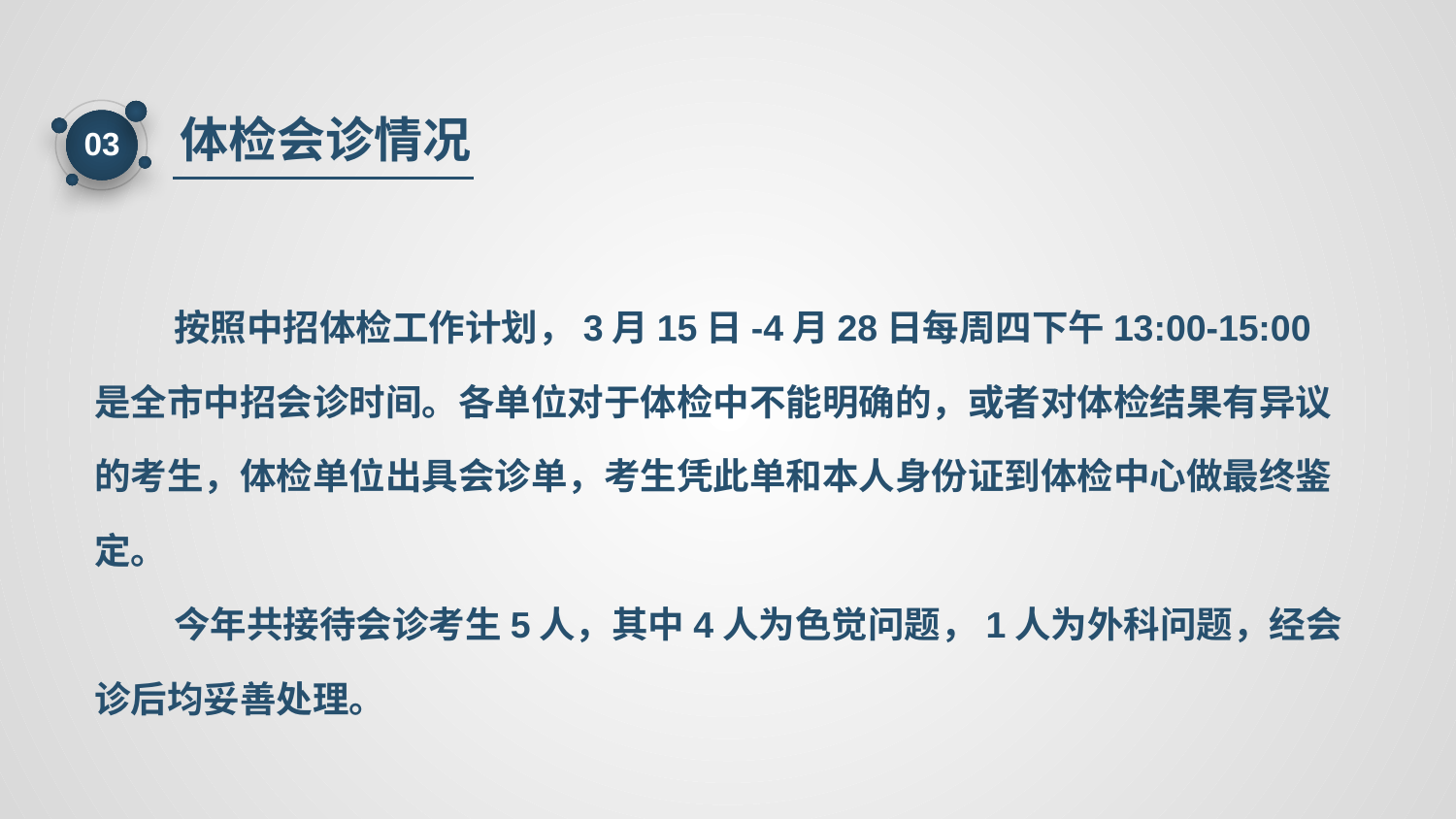

体检会诊情况
03
  按照中招体检工作计划，3月15日-4月28日每周四下午13:00-15:00是全市中招会诊时间。各单位对于体检中不能明确的，或者对体检结果有异议的考生，体检单位出具会诊单，考生凭此单和本人身份证到体检中心做最终鉴定。
  今年共接待会诊考生5人，其中4人为色觉问题，1人为外科问题，经会诊后均妥善处理。